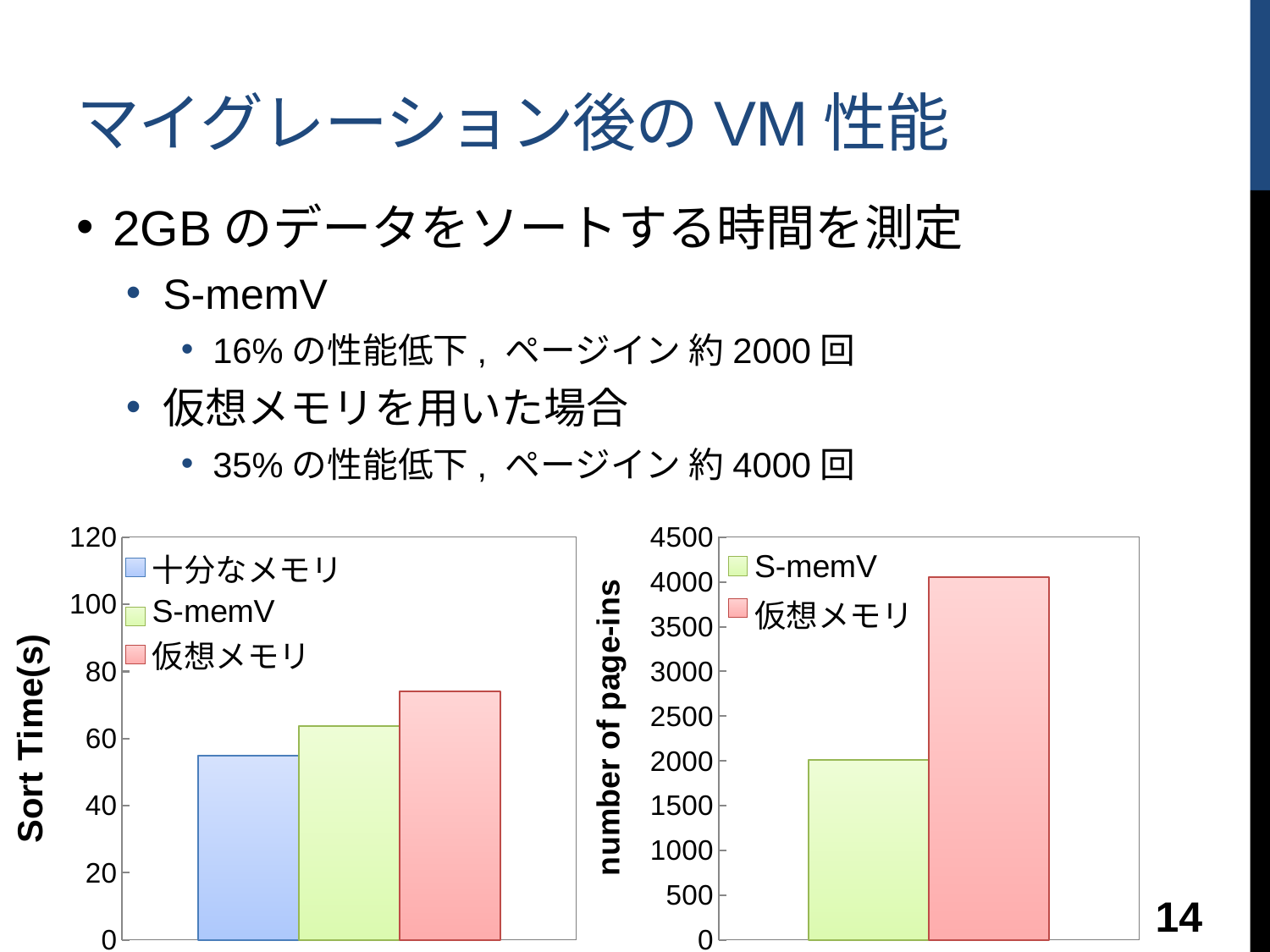

# マイグレーション後のVM性能
2GBのデータをソートする時間を測定
S-memV
16%の性能低下, ページイン 約2000回
仮想メモリを用いた場合
35%の性能低下, ページイン 約4000回

### Chart

| Category |  |  |  |
|---|---|---|---|

### Chart

| Category |  |  |
|---|---|---|
14